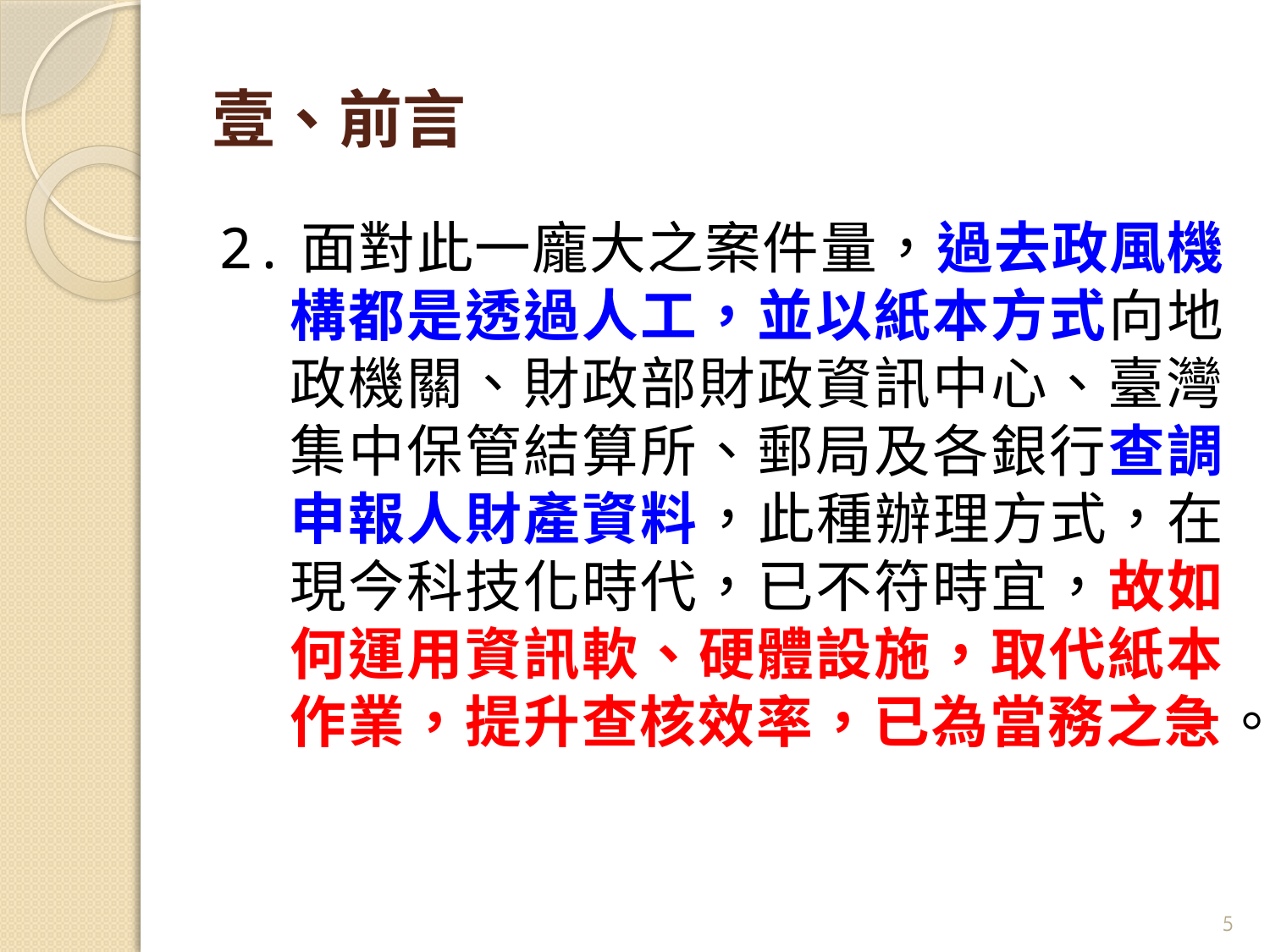

# 壹、前言
2.面對此一龐大之案件量，過去政風機構都是透過人工，並以紙本方式向地政機關、財政部財政資訊中心、臺灣集中保管結算所、郵局及各銀行查調申報人財產資料，此種辦理方式，在現今科技化時代，已不符時宜，故如何運用資訊軟、硬體設施，取代紙本作業，提升查核效率，已為當務之急。
5